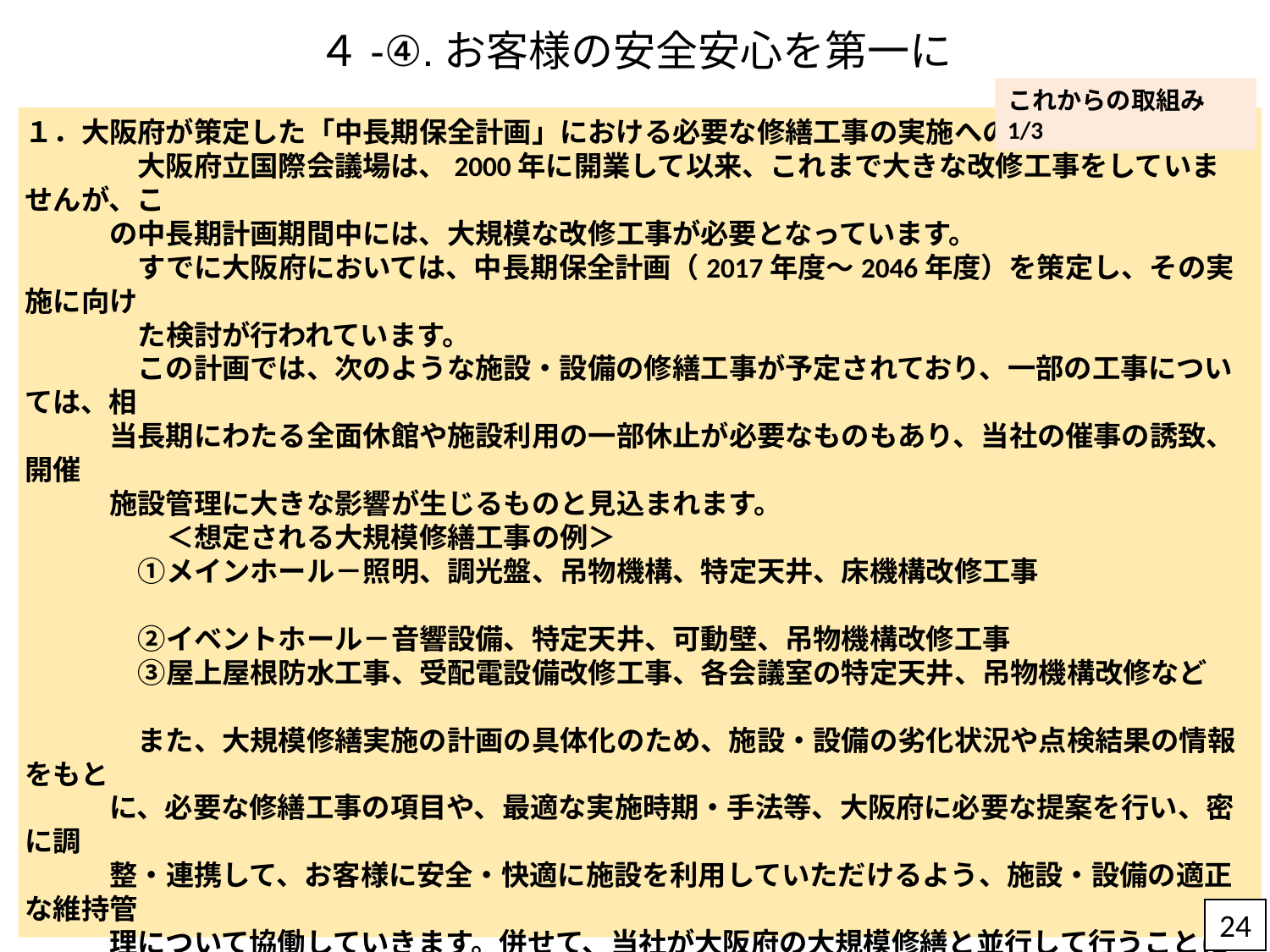

# ４-④.お客様の安全安心を第一に
これからの取組み1/3

１．大阪府が策定した「中長期保全計画」における必要な修繕工事の実施への協働
　　　　大阪府立国際会議場は、2000年に開業して以来、これまで大きな改修工事をしていませんが、こ
　　　の中長期計画期間中には、大規模な改修工事が必要となっています。
　　　　すでに大阪府においては、中長期保全計画（2017年度～2046年度）を策定し、その実施に向け
　　　　た検討が行われています。
　　　　この計画では、次のような施設・設備の修繕工事が予定されており、一部の工事については、相
　　　当長期にわたる全面休館や施設利用の一部休止が必要なものもあり、当社の催事の誘致、開催
　　　施設管理に大きな影響が生じるものと見込まれます。
　　　　　＜想定される大規模修繕工事の例＞
　　　　①メインホール－照明、調光盤、吊物機構、特定天井、床機構改修工事
　　　　②イベントホール－音響設備、特定天井、可動壁、吊物機構改修工事
　　　　③屋上屋根防水工事、受配電設備改修工事、各会議室の特定天井、吊物機構改修など

　　　　また、大規模修繕実施の計画の具体化のため、施設・設備の劣化状況や点検結果の情報をもと
　　　に、必要な修繕工事の項目や、最適な実施時期・手法等、大阪府に必要な提案を行い、密に調
　　　整・連携して、お客様に安全・快適に施設を利用していただけるよう、施設・設備の適正な維持管
　　　理について協働していきます。併せて、当社が大阪府の大規模修繕と並行して行うことにより効率
　　　的かつ効果的に実施できると考えられる次のような施設・設備の機能強化工事を大阪府と早期に
　　　調整の上、適時に実施してまいります。
　　　　①10階会議室－可動壁設置工事
　　　　②什器備品保全工事、冷温水ポンプ保全工事、電動ブラインド更新工事　など
 　　　　なお、大規模改修が実施される場合、当社の収支に大きな影響があることから、該当年度の収
　　　支計画については、大阪府と協議いたします。

24